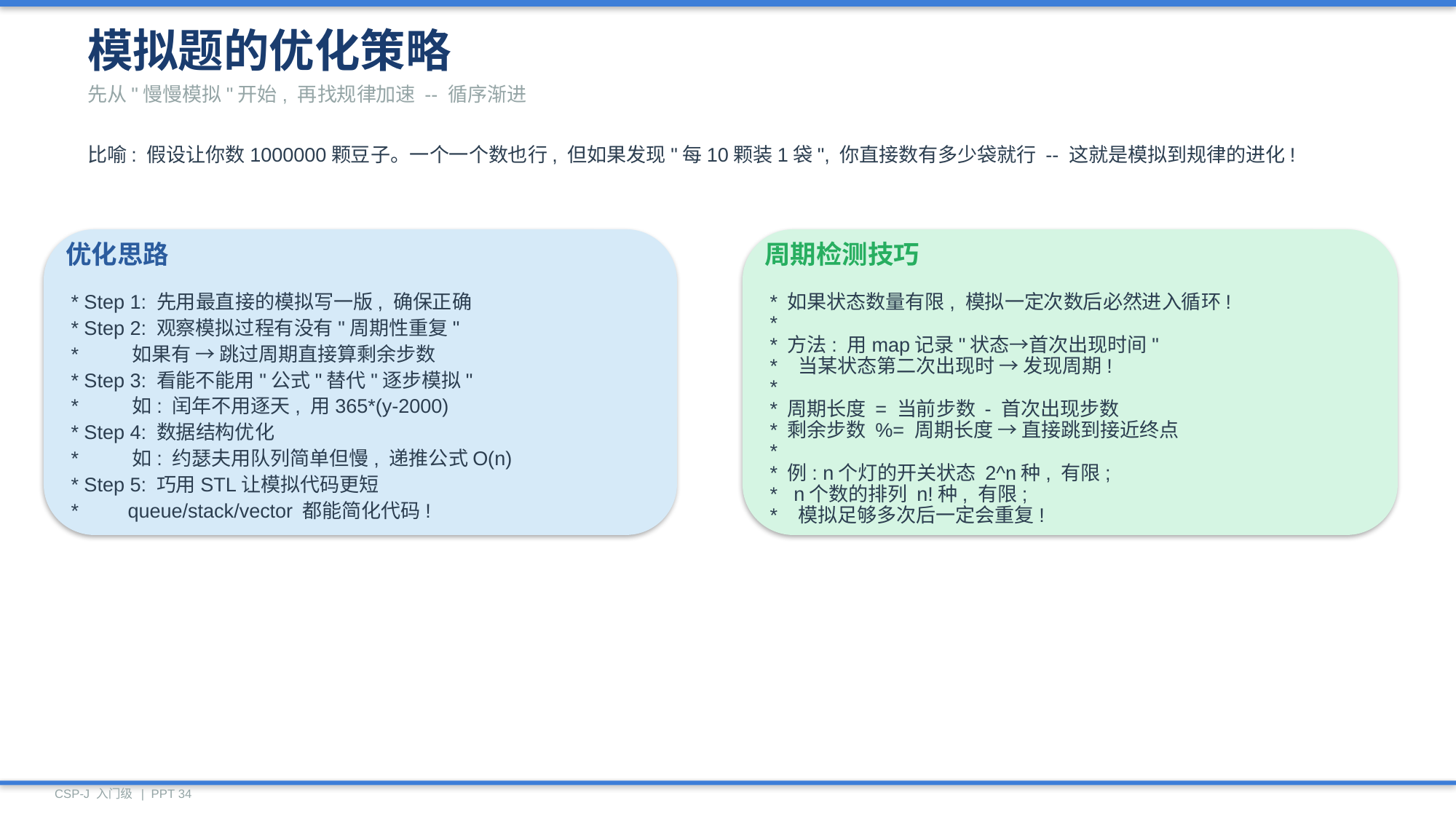

模拟题的优化策略
先从"慢慢模拟"开始, 再找规律加速 -- 循序渐进
比喻: 假设让你数1000000颗豆子。一个一个数也行, 但如果发现"每10颗装1袋", 你直接数有多少袋就行 -- 这就是模拟到规律的进化!

优化思路
周期检测技巧
* Step 1: 先用最直接的模拟写一版, 确保正确
* 如果状态数量有限, 模拟一定次数后必然进入循环!
*
* Step 2: 观察模拟过程有没有"周期性重复"
* 方法: 用map记录"状态→首次出现时间"
*         如果有 → 跳过周期直接算剩余步数
*   当某状态第二次出现时 → 发现周期!
* Step 3: 看能不能用"公式"替代"逐步模拟"
*
*         如: 闰年不用逐天, 用365*(y-2000)
* 周期长度 = 当前步数 - 首次出现步数
* 剩余步数 %= 周期长度 → 直接跳到接近终点
* Step 4: 数据结构优化
*
*         如: 约瑟夫用队列简单但慢, 递推公式O(n)
* 例: n个灯的开关状态 2^n种, 有限;
* Step 5: 巧用STL让模拟代码更短
*   n个数的排列 n!种, 有限;
*         queue/stack/vector 都能简化代码!
*   模拟足够多次后一定会重复!

CSP-J 入门级  |  PPT 34